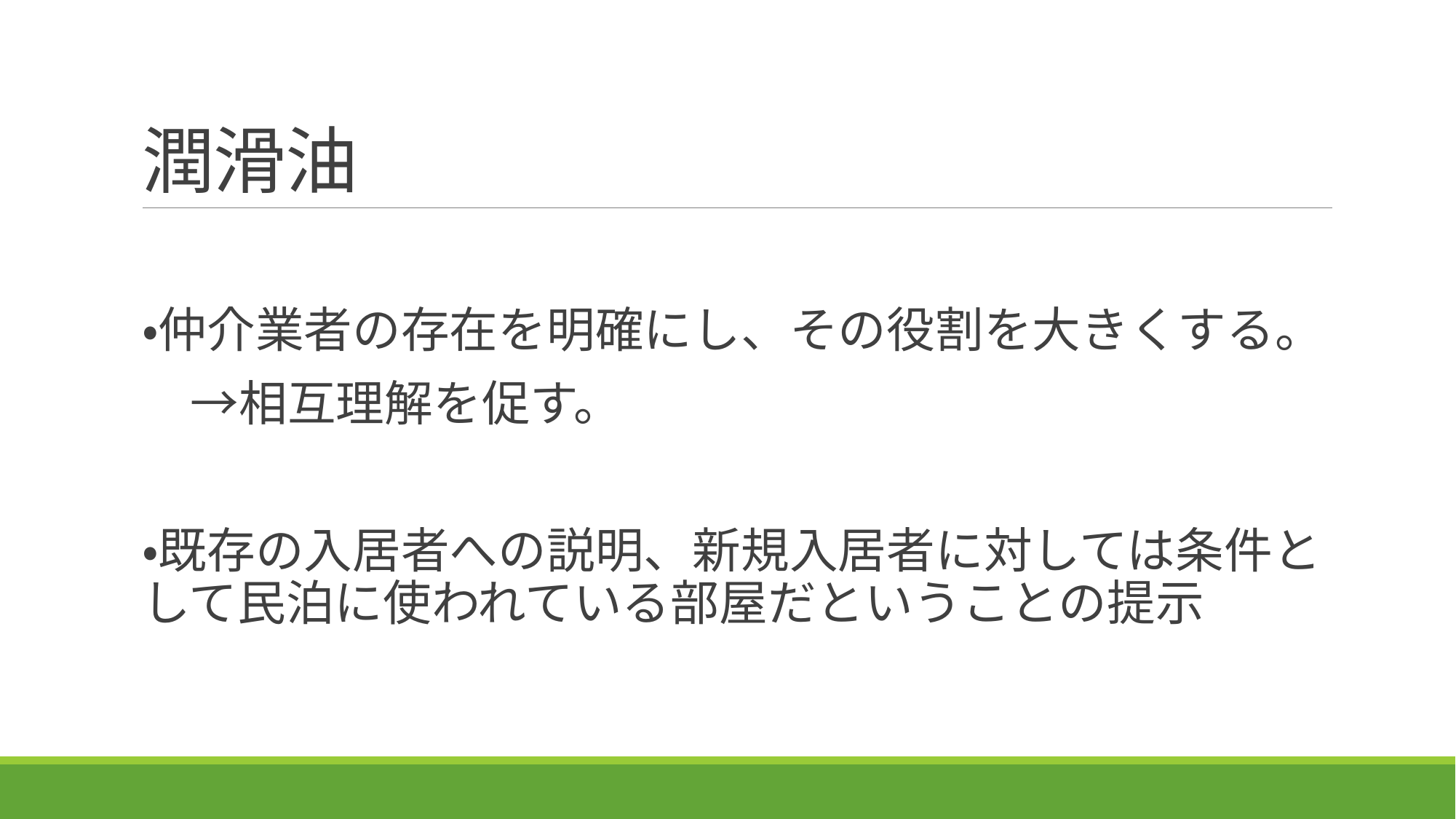

# 潤滑油

・仲介業者の存在を明確にし、その役割を大きくする。
　→相互理解を促す。

・既存の入居者への説明、新規入居者に対しては条件として民泊に使われている部屋だということの提示